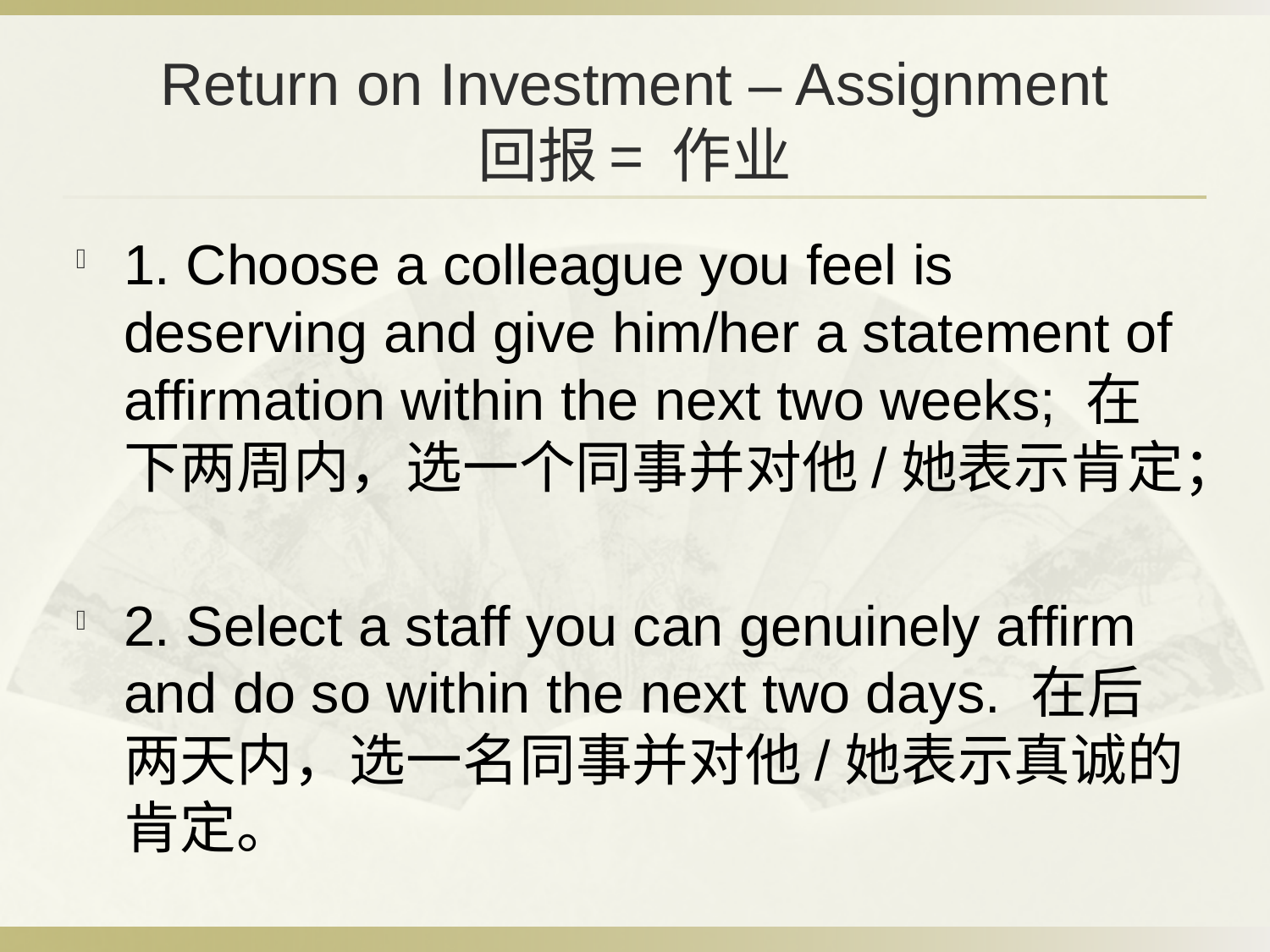

# Return on Investment – Assignment 回报= 作业
1. Choose a colleague you feel is deserving and give him/her a statement of affirmation within the next two weeks; 在下两周内，选一个同事并对他/她表示肯定；

2. Select a staff you can genuinely affirm and do so within the next two days. 在后两天内，选一名同事并对他/她表示真诚的肯定。